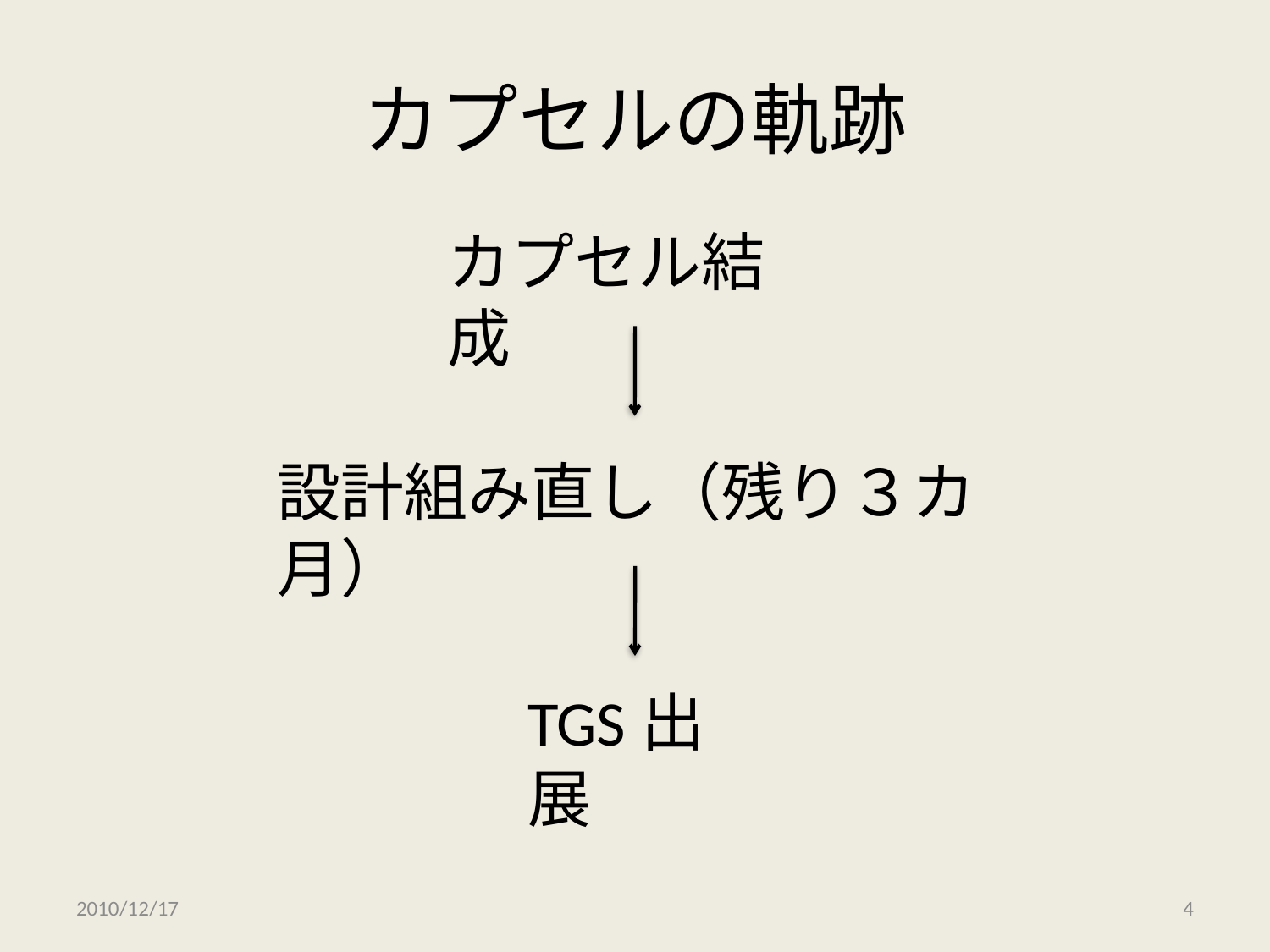

# カプセルの軌跡
カプセル結成
設計組み直し（残り３カ月）
TGS出展
2010/12/17
4